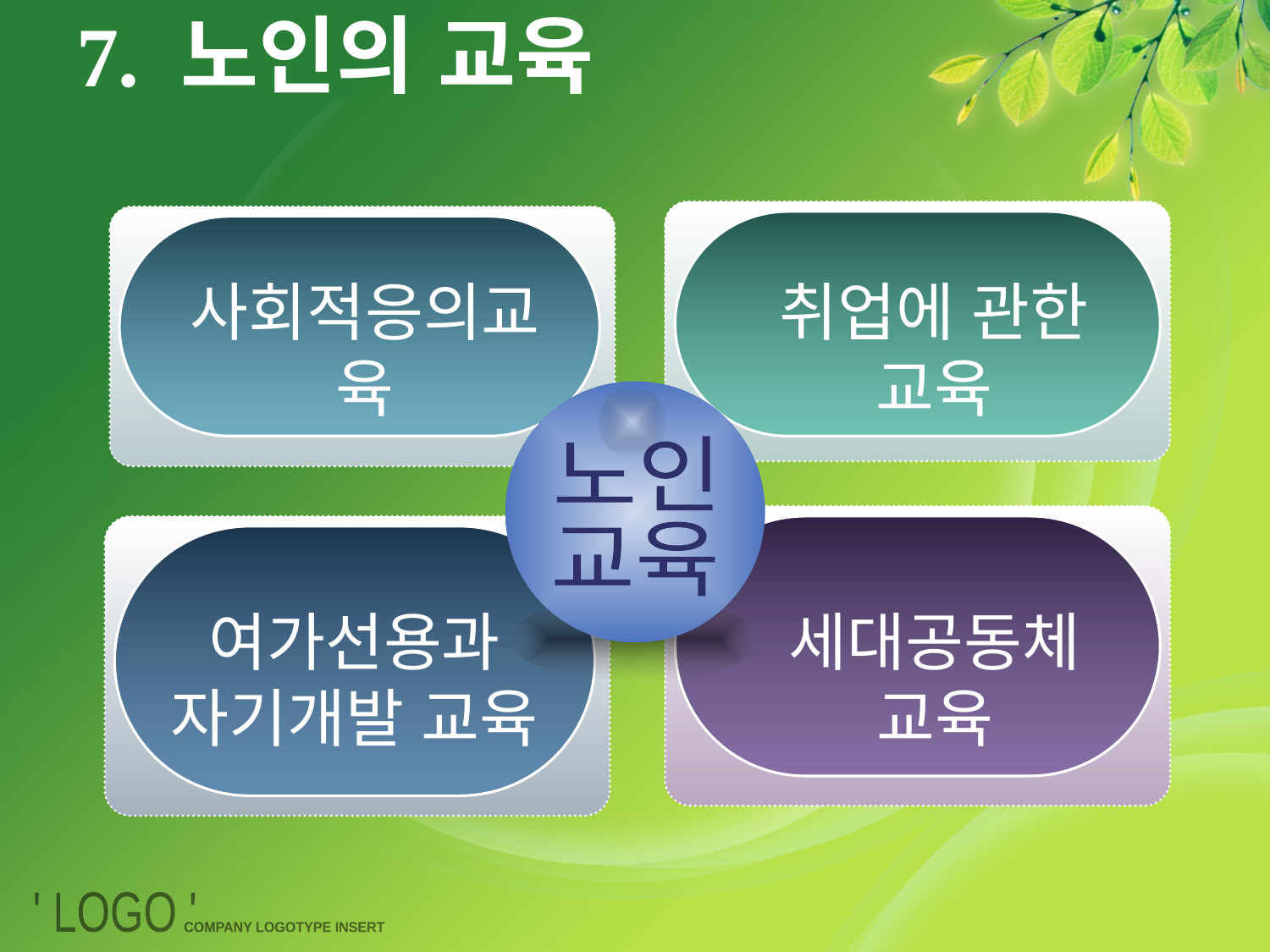

# 7. 노인의 교육

노인
교육

사회적응의교육
취업에 관한 교육
여가선용과
자기개발 교육
세대공동체 교육